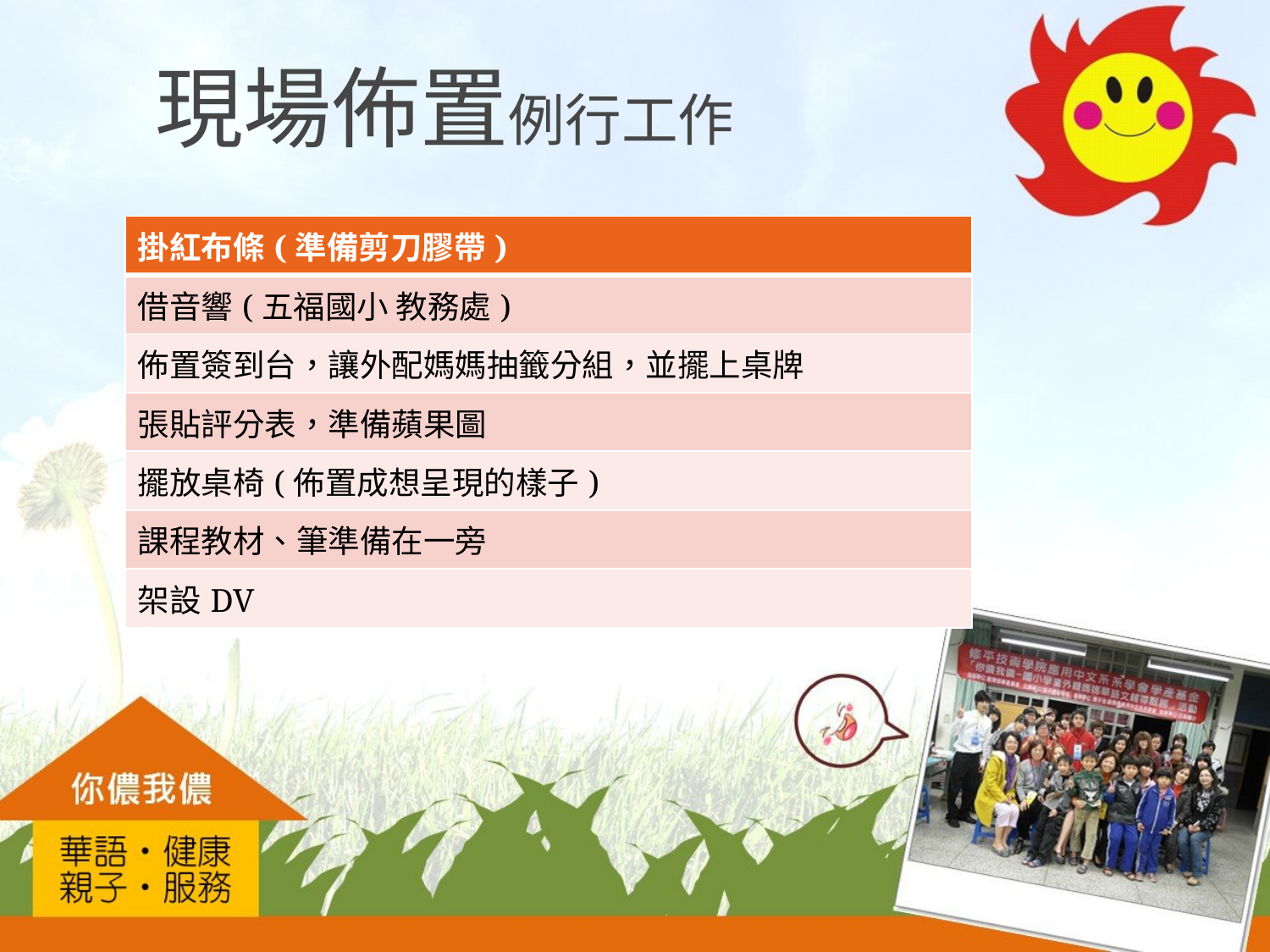

# 現場佈置例行工作
| 掛紅布條(準備剪刀膠帶) |
| --- |
| 借音響(五福國小 教務處) |
| 佈置簽到台，讓外配媽媽抽籤分組，並擺上桌牌 |
| 張貼評分表，準備蘋果圖 |
| 擺放桌椅(佈置成想呈現的樣子) |
| 課程教材、筆準備在一旁 |
| 架設DV |